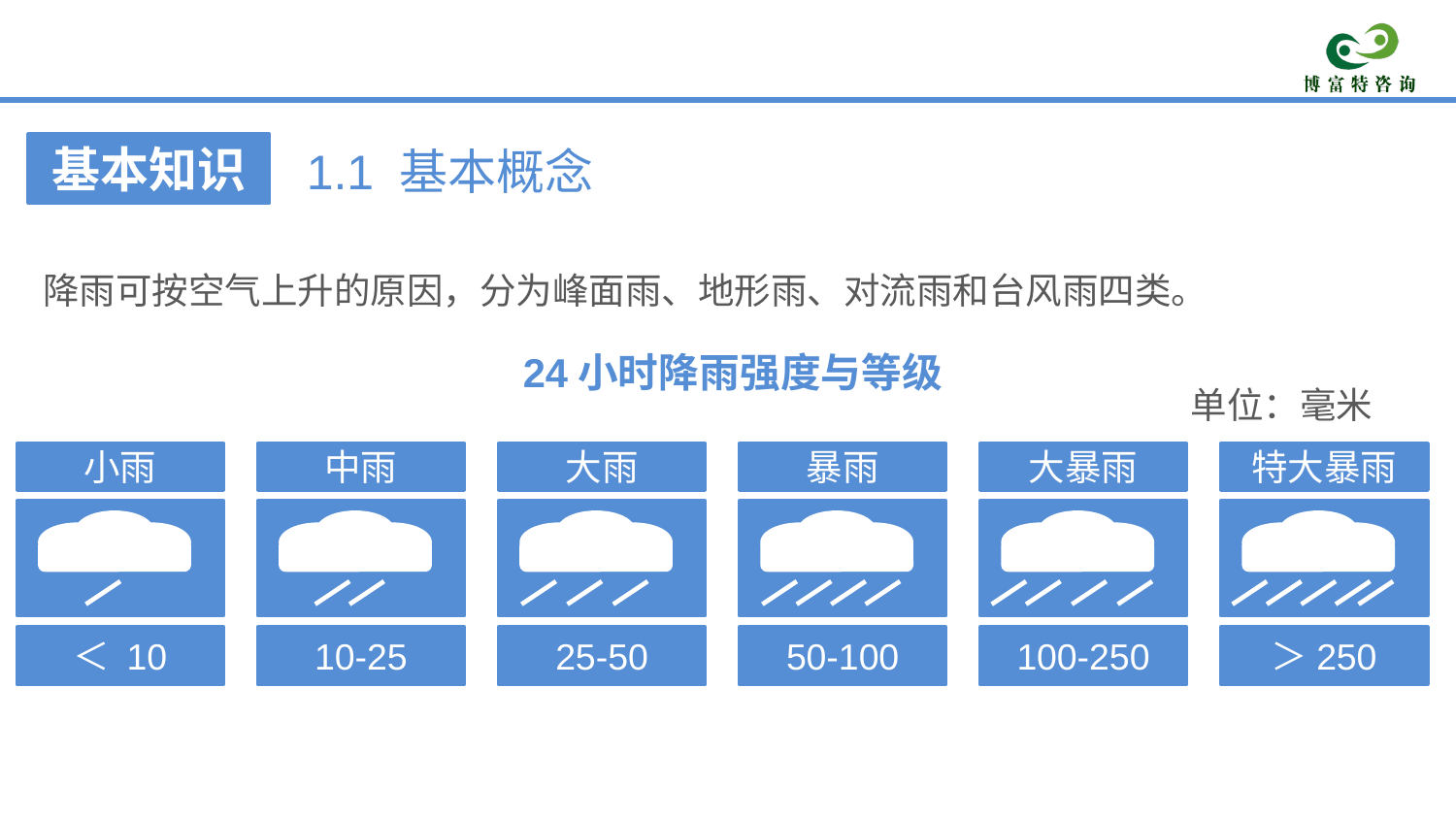

1.1 基本概念
降雨可按空气上升的原因，分为峰面雨、地形雨、对流雨和台风雨四类。

24小时降雨强度与等级
单位：毫米
小雨

＜ 10
中雨
大雨
暴雨

50-100
大暴雨

100-250
特大暴雨

＞250

10-25
25-50